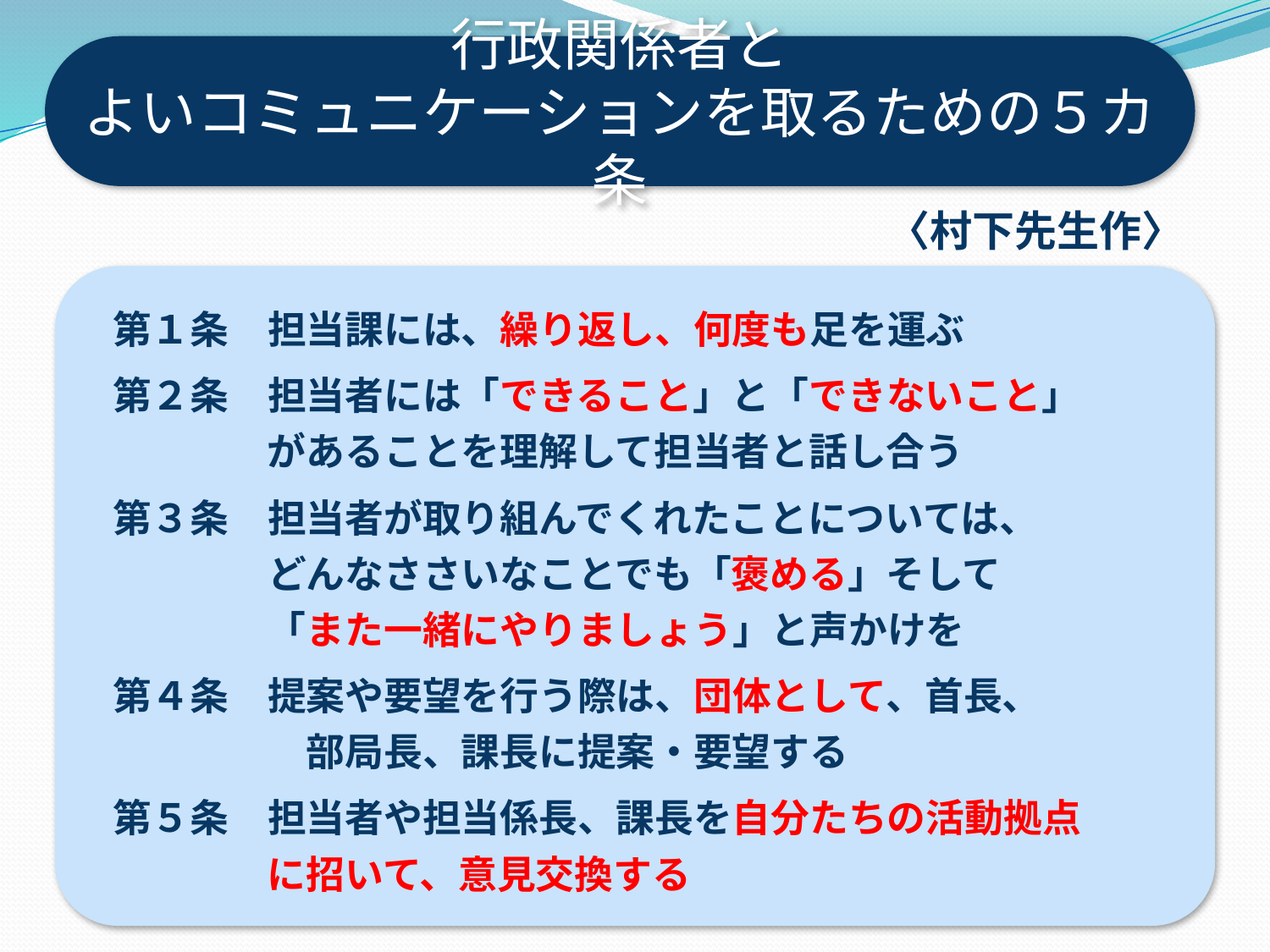

行政関係者と
よいコミュニケーションを取るための５カ条
# 〈村下先生作〉
第１条　担当課には、繰り返し、何度も足を運ぶ
第２条　担当者には「できること」と「できないこと」
　　　　があることを理解して担当者と話し合う
第３条　担当者が取り組んでくれたことについては、
　　　　どんなささいなことでも「褒める」そして
　　　　「また一緒にやりましょう」と声かけを
第４条　提案や要望を行う際は、団体として、首長、
　　　　　部局長、課長に提案・要望する
第５条　担当者や担当係長、課長を自分たちの活動拠点
　　　　に招いて、意見交換する